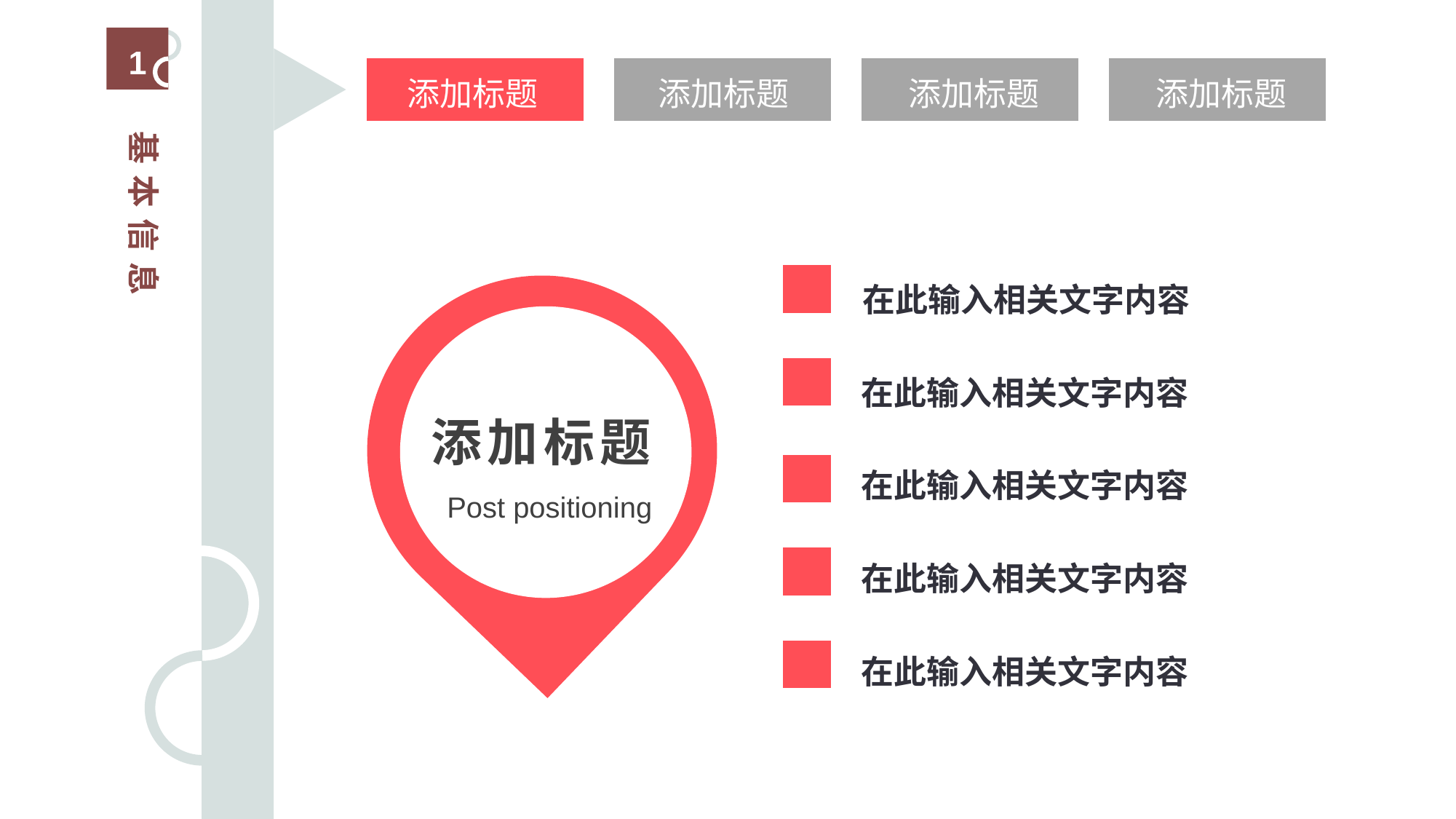

1

基本信息

添加标题
添加标题
添加标题
添加标题
在此输入相关文字内容

添加标题Post positioning
在此输入相关文字内容

在此输入相关文字内容

在此输入相关文字内容

在此输入相关文字内容